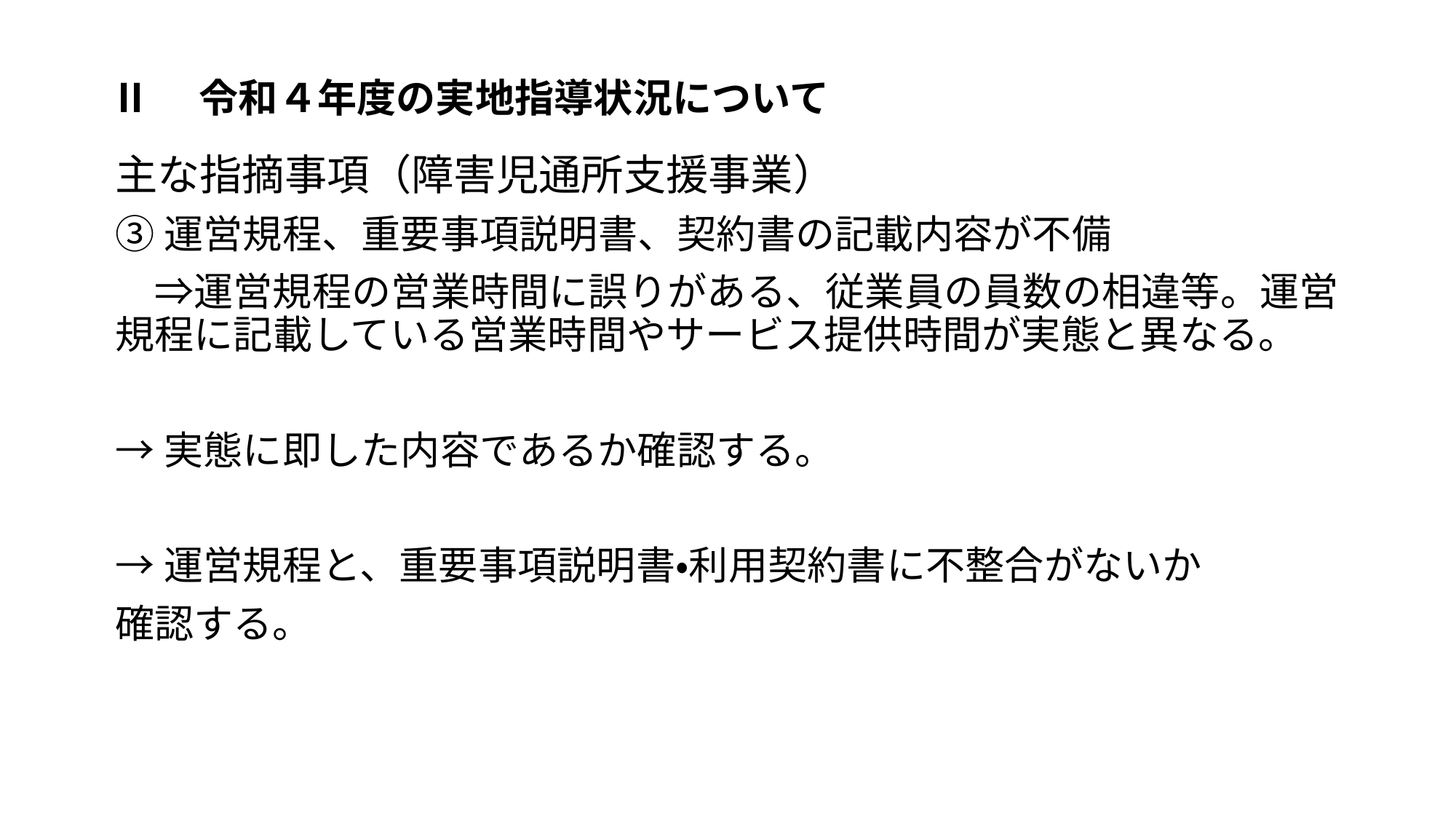

Ⅱ　令和４年度の実地指導状況について
主な指摘事項（障害児通所支援事業）
③運営規程、重要事項説明書、契約書の記載内容が不備
　⇒運営規程の営業時間に誤りがある、従業員の員数の相違等。運営規程に記載している営業時間やサービス提供時間が実態と異なる。

→実態に即した内容であるか確認する。

→運営規程と、重要事項説明書・利用契約書に不整合がないか
確認する。